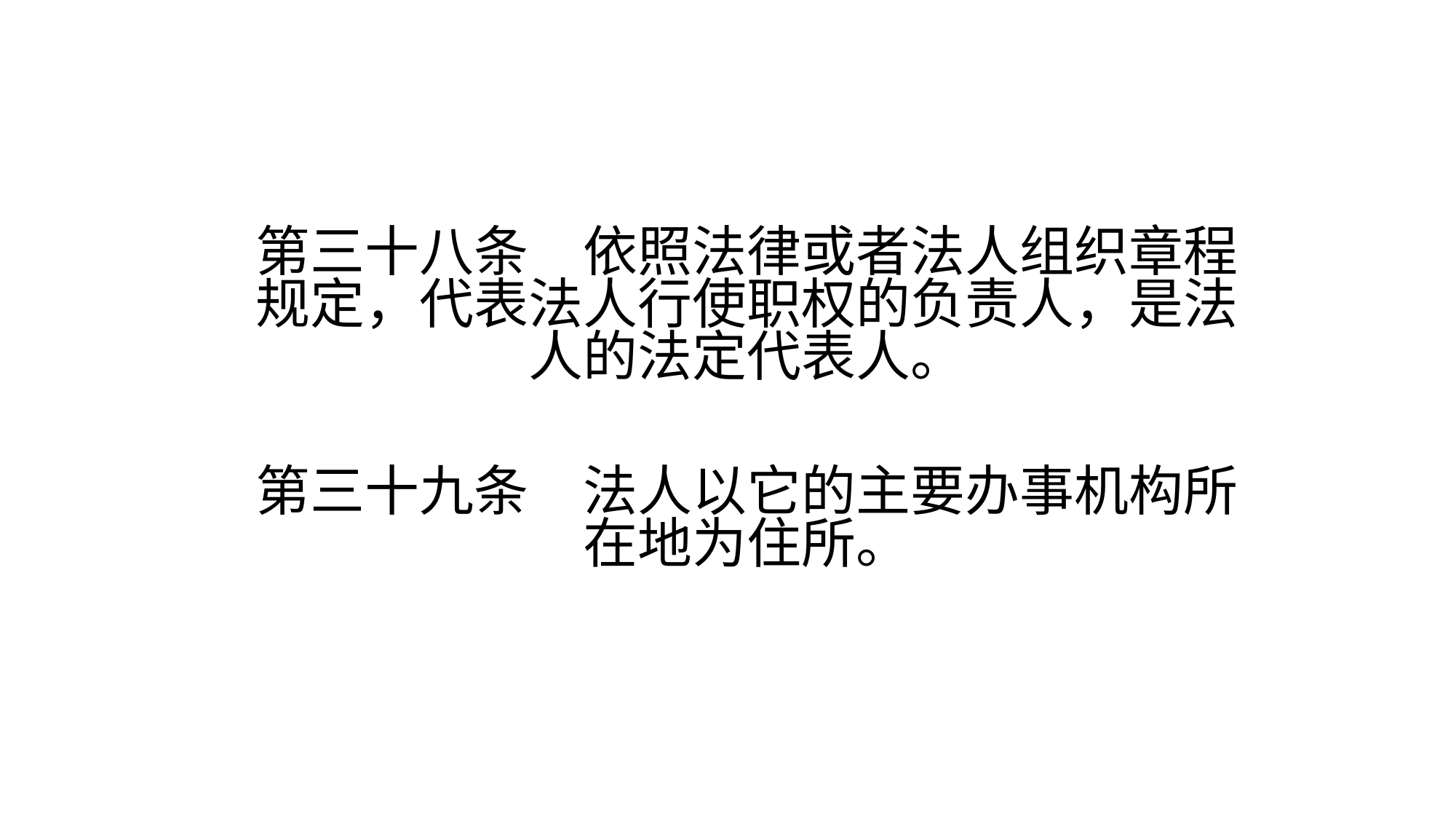

# 法人：

第三十八条　依照法律或者法人组织章程规定，代表法人行使职权的负责人，是法人的法定代表人。

第三十九条　法人以它的主要办事机构所在地为住所。

9